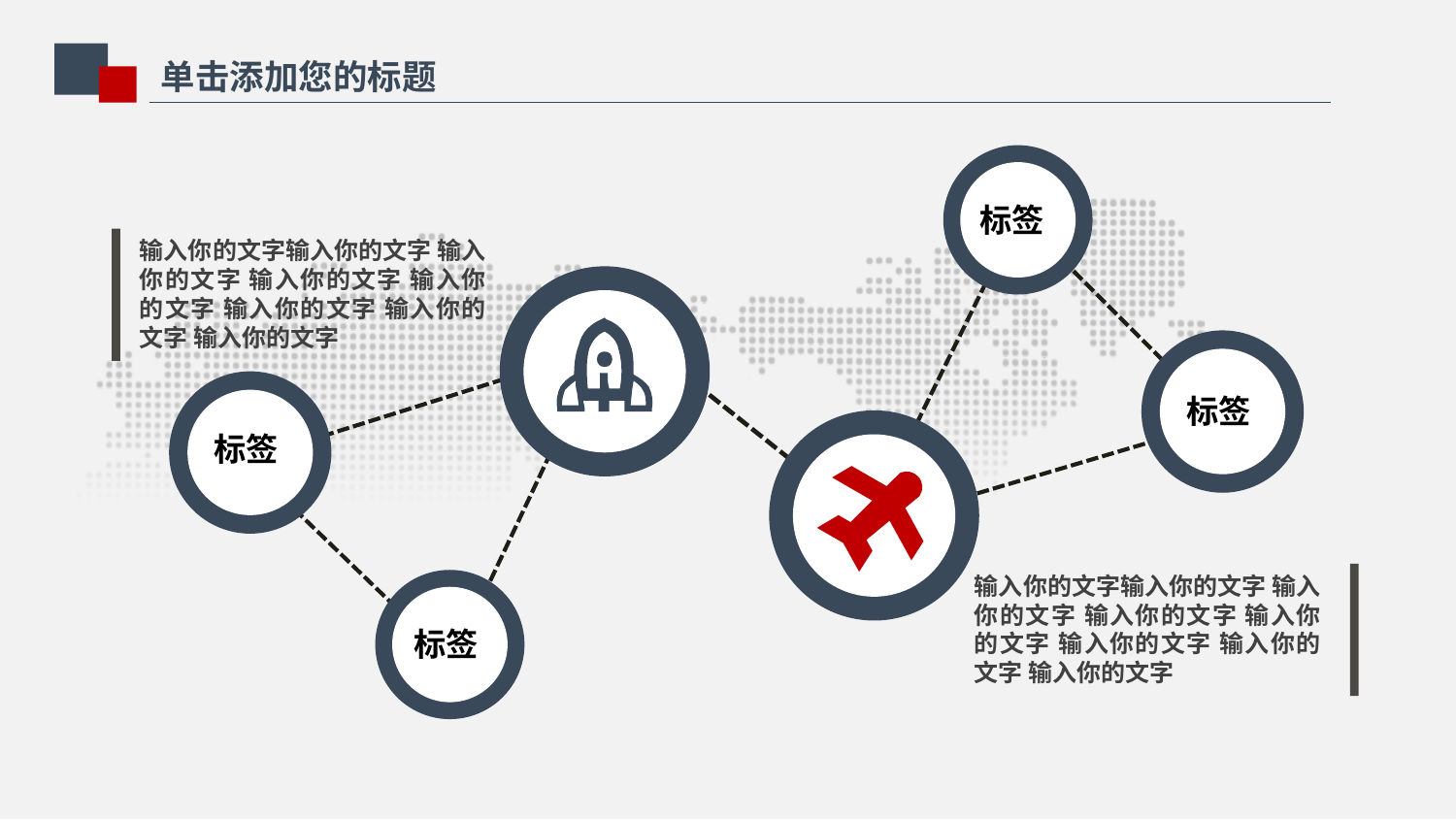

单击添加您的标题

标签
输入你的文字输入你的文字 输入你的文字 输入你的文字 输入你的文字 输入你的文字 输入你的文字 输入你的文字

标签
标签

输入你的文字输入你的文字 输入你的文字 输入你的文字 输入你的文字 输入你的文字 输入你的文字 输入你的文字
标签